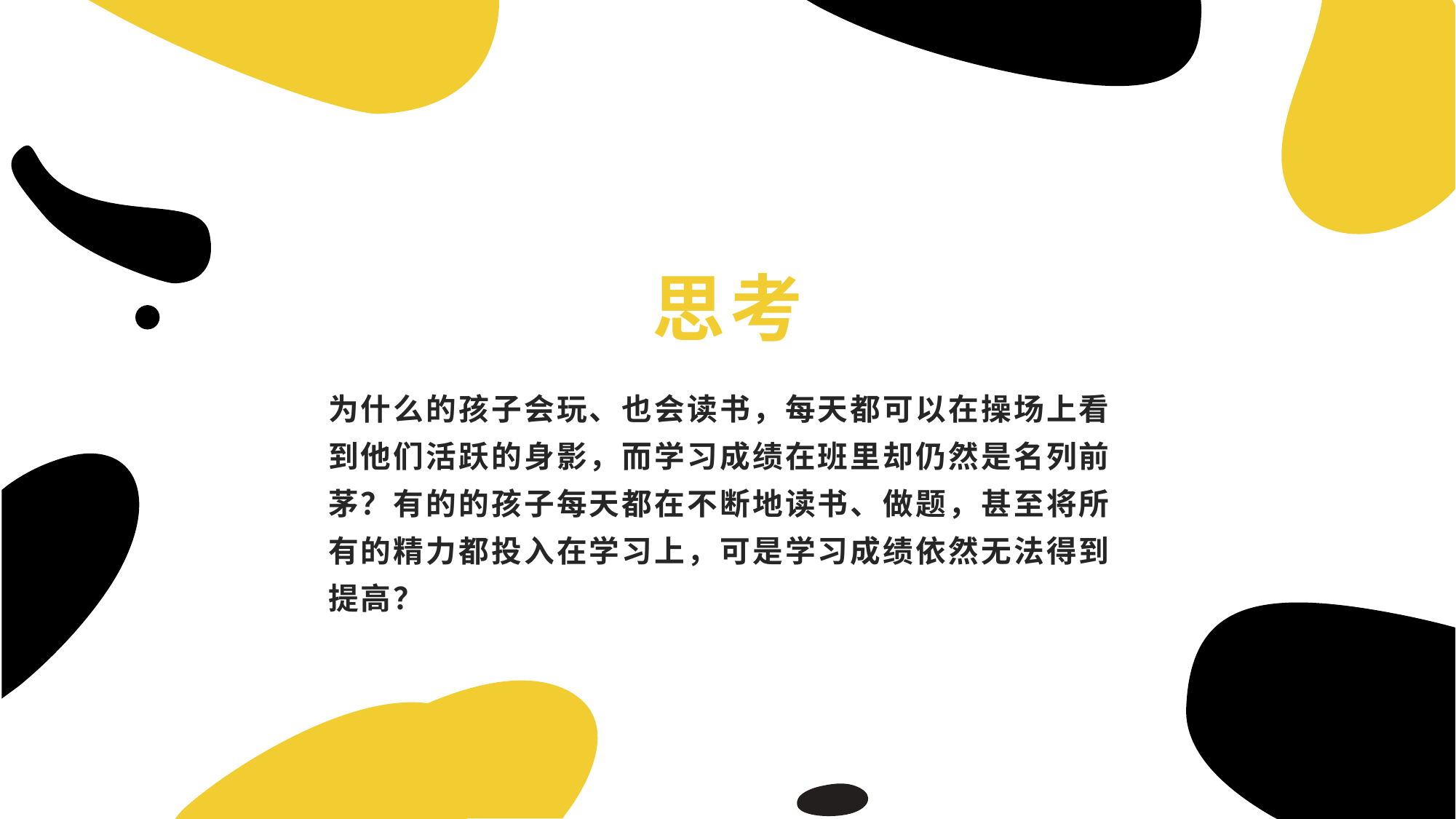

# 思考
为什么的孩子会玩、也会读书，每天都可以在操场上看到他们活跃的身影，而学习成绩在班里却仍然是名列前茅？有的的孩子每天都在不断地读书、做题，甚至将所有的精力都投入在学习上，可是学习成绩依然无法得到提高？